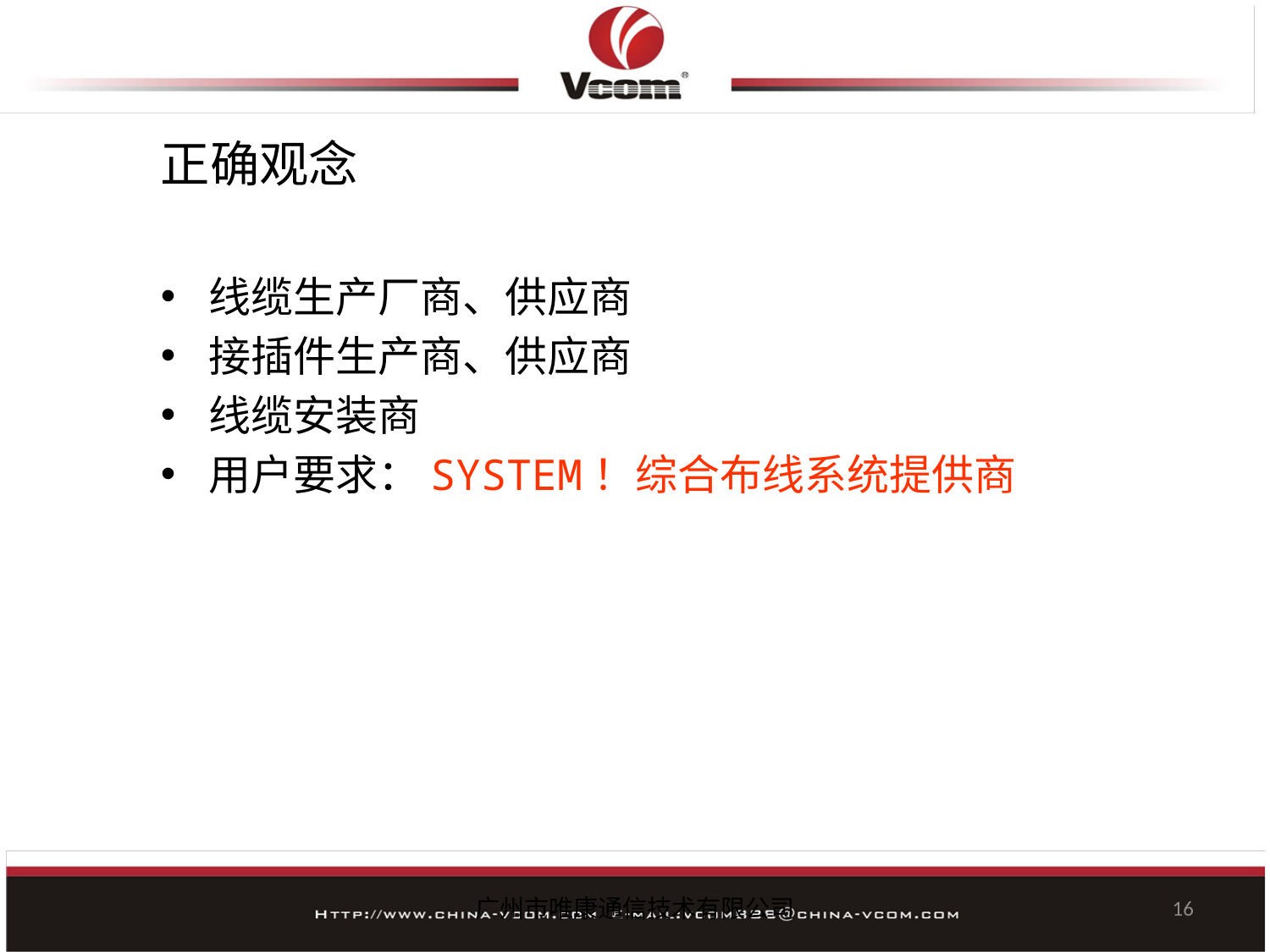

#
正确观念

线缆生产厂商、供应商
接插件生产商、供应商
线缆安装商
用户要求：SYSTEM！综合布线系统提供商
广州市唯康通信技术有限公司
16